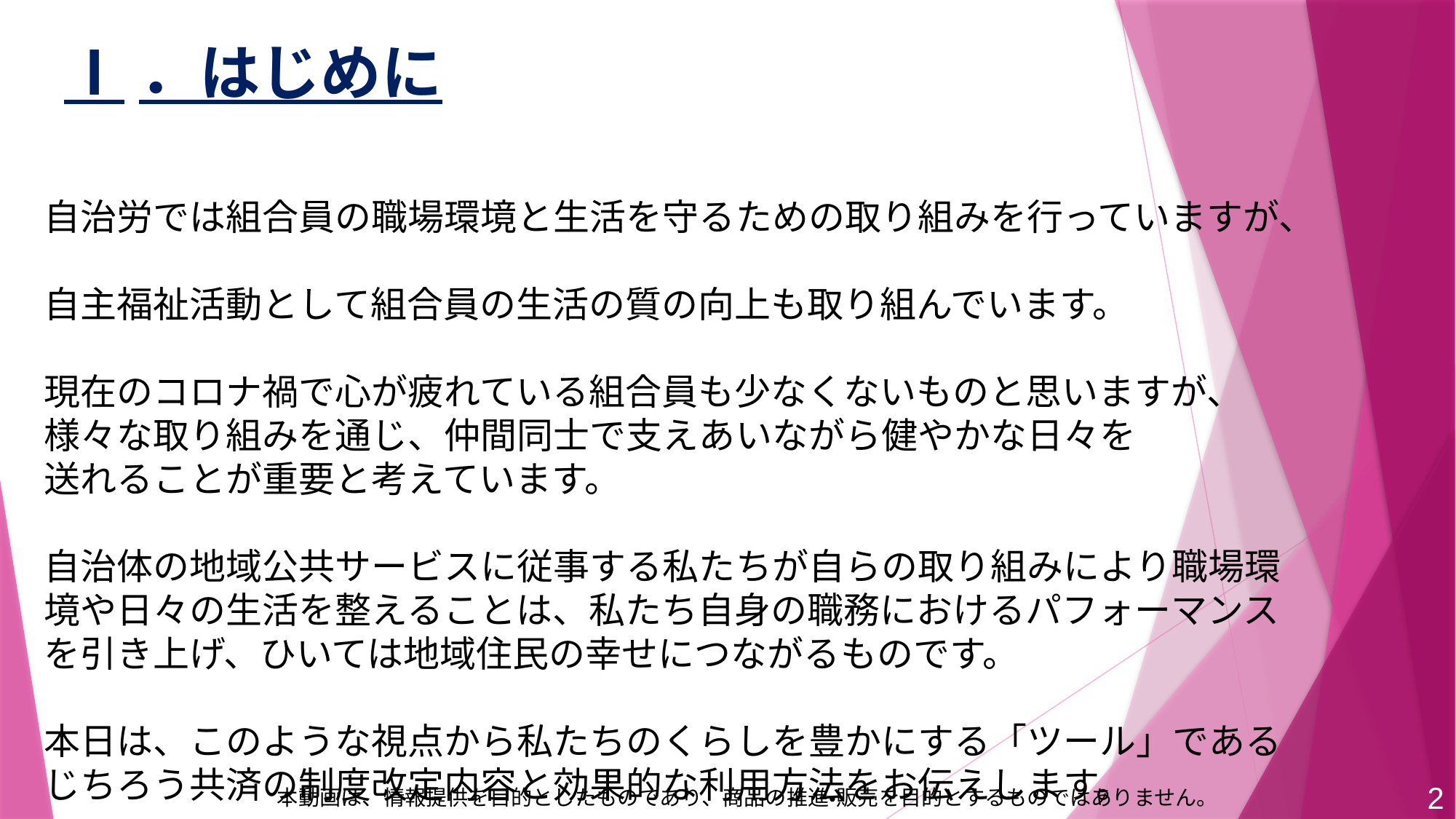

# Ⅰ．はじめに

自治労では組合員の職場環境と生活を守るための取り組みを行っていますが、
自主福祉活動として組合員の生活の質の向上も取り組んでいます。

現在のコロナ禍で心が疲れている組合員も少なくないものと思いますが、様々な取り組みを通じ、仲間同士で支えあいながら健やかな日々を
送れることが重要と考えています。

自治体の地域公共サービスに従事する私たちが自らの取り組みにより職場環境や日々の生活を整えることは、私たち自身の職務におけるパフォーマンスを引き上げ、ひいては地域住民の幸せにつながるものです。

本日は、このような視点から私たちのくらしを豊かにする「ツール」であるじちろう共済の制度改定内容と効果的な利用方法をお伝えします。
2
本動画は、情報提供を目的としたものであり、商品の推進・販売を目的とするものではありません。